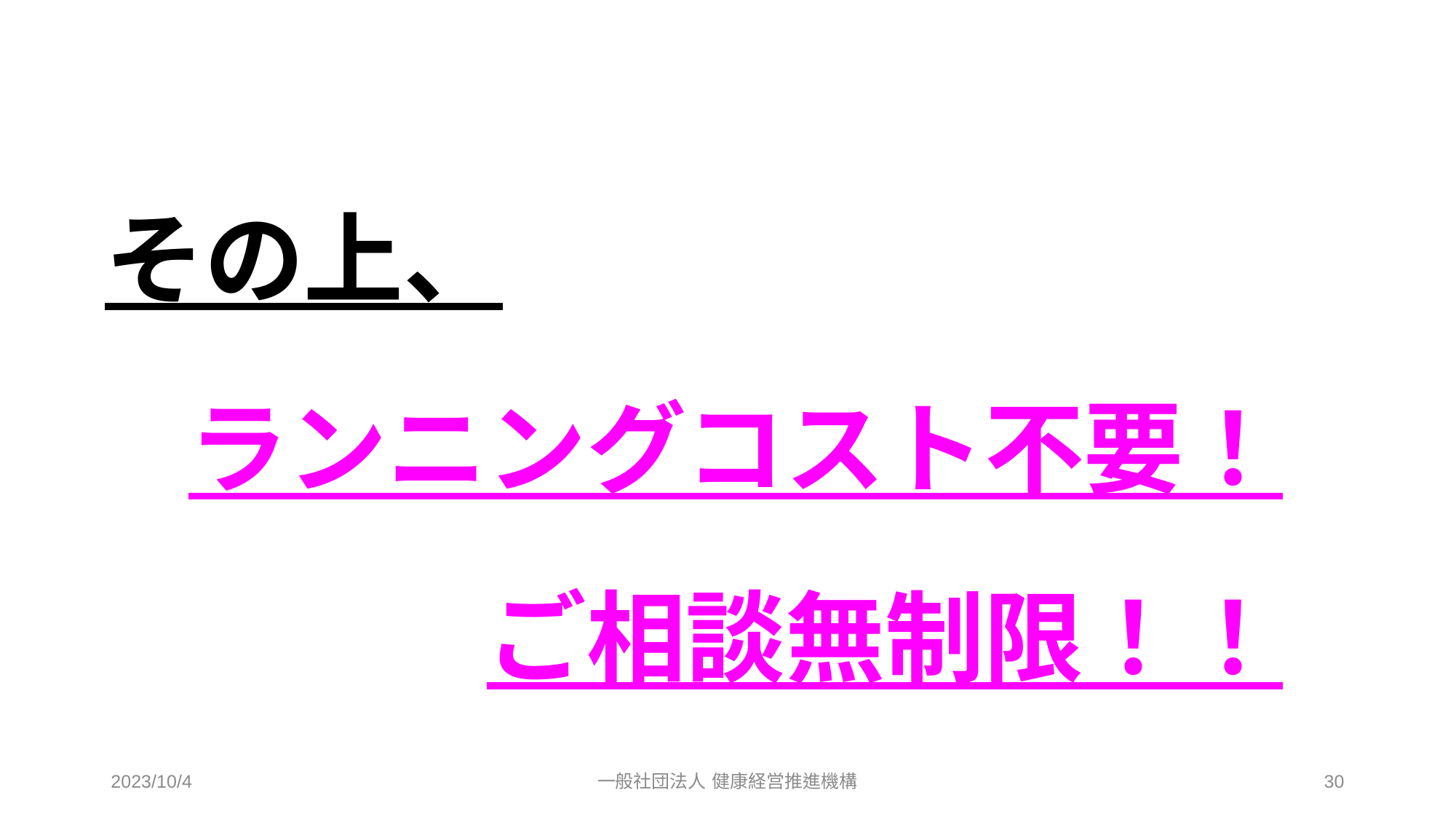

#
 その上、
　 ランニングコスト不要！
　　　 　ご相談無制限！！
2023/10/4
一般社団法人 健康経営推進機構
30